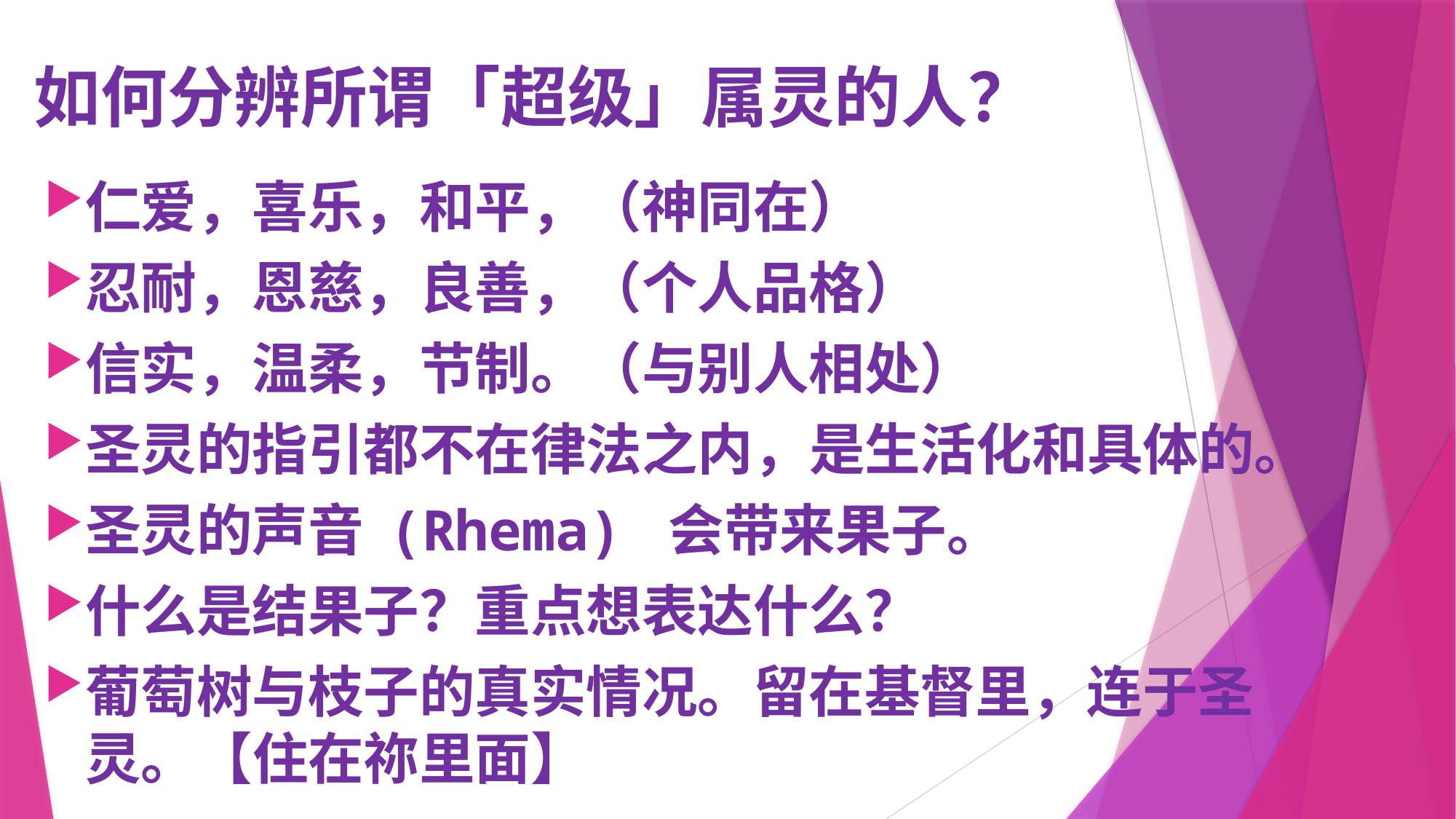

# 如何分辨所谓「超级」属灵的人？
仁爱，喜乐，和平，（神同在）
忍耐，恩慈，良善，（个人品格）
信实，温柔，节制。（与别人相处）
圣灵的指引都不在律法之内，是生活化和具体的。
圣灵的声音 (Rhema) 会带来果子。
什么是结果子？重点想表达什么？
葡萄树与枝子的真实情况。留在基督里，连于圣灵。【住在祢里面】